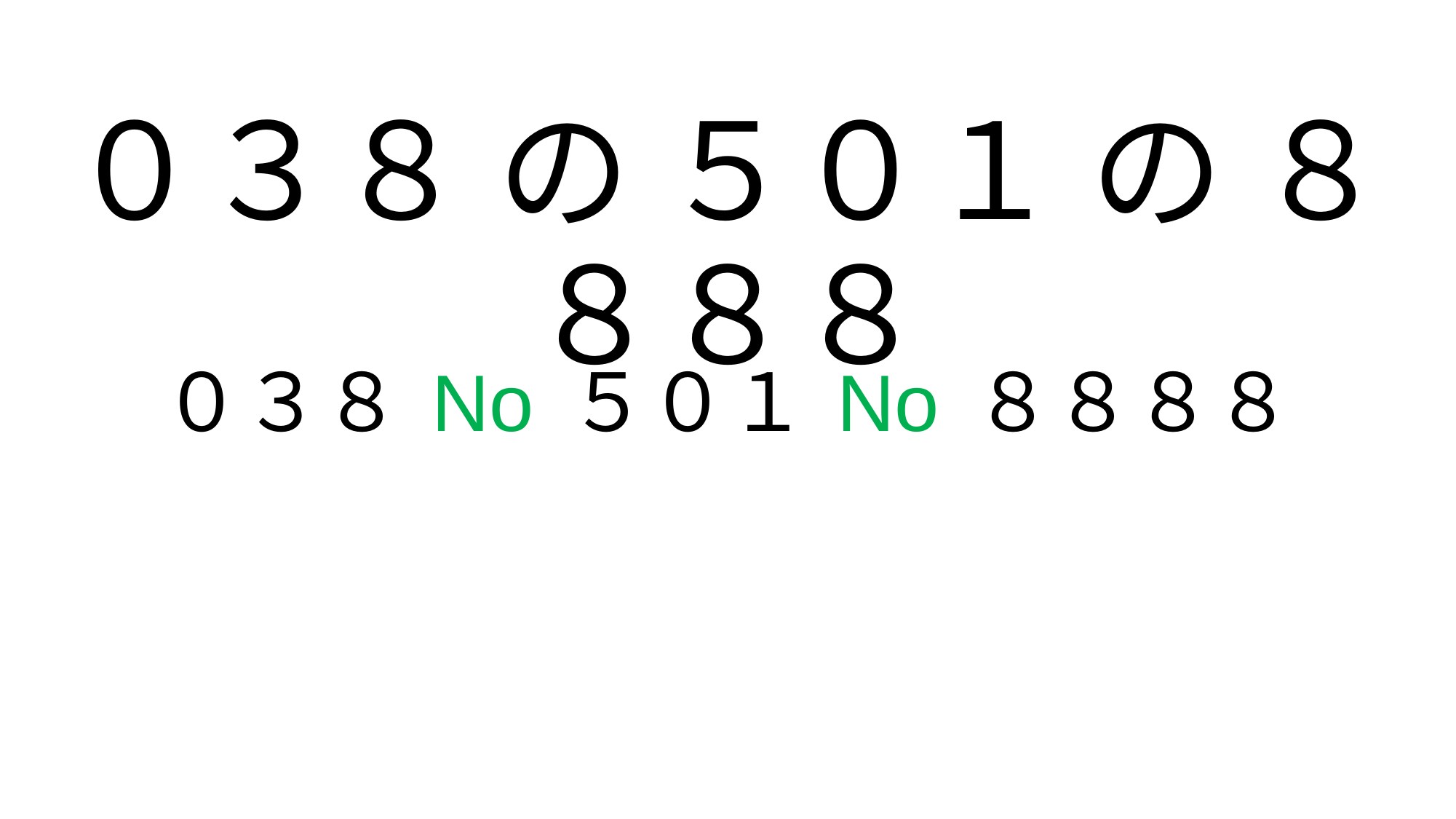

# ０３８ の ５０１ の ８８８８
０３８ No ５０１ No ８８８８
Zero-San-Hati No
Go-Zero- No
hati-hati-hati-hati